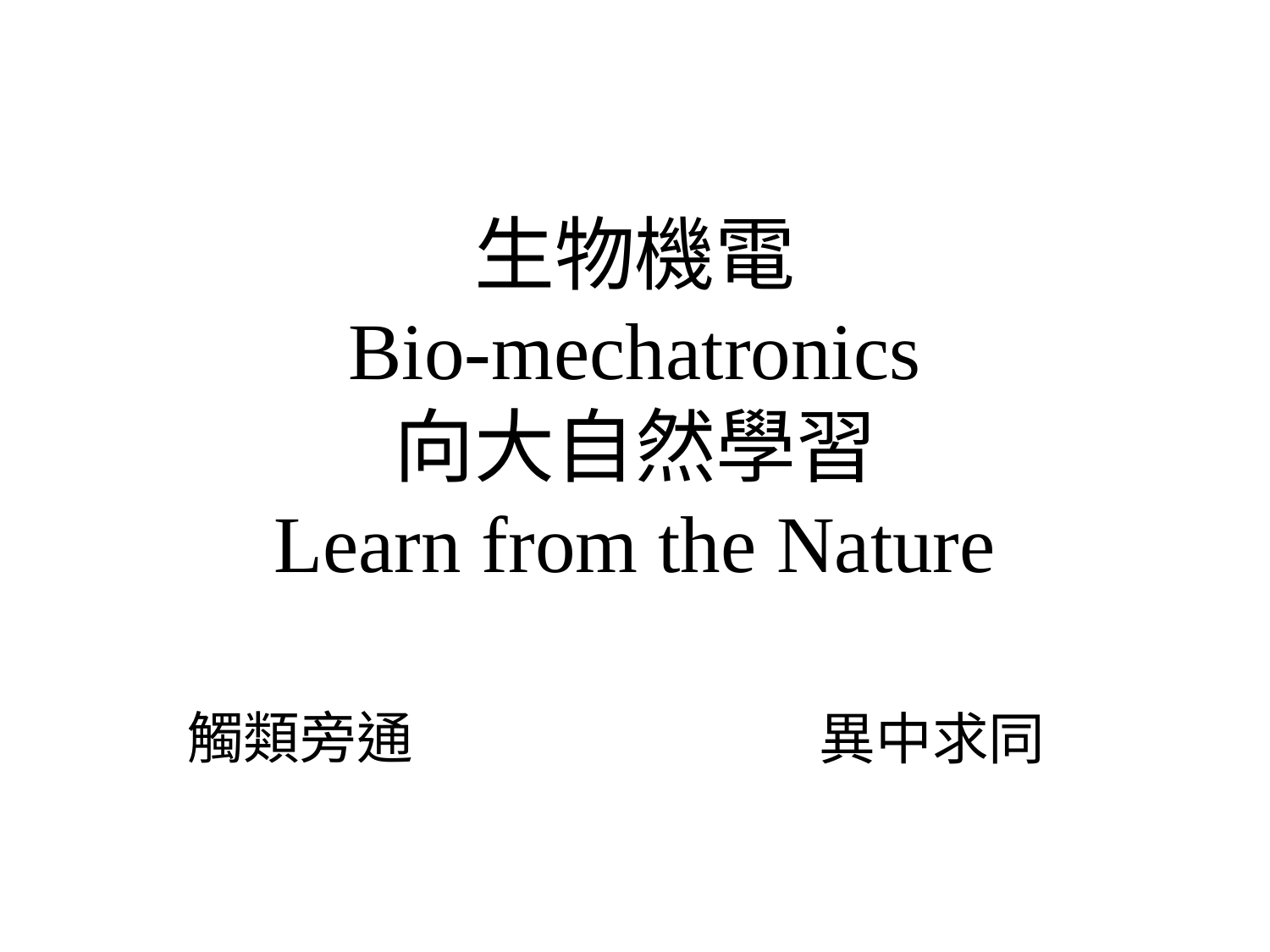

# 生物機電 Bio-mechatronics 向大自然學習 Learn from the Nature
觸類旁通
異中求同